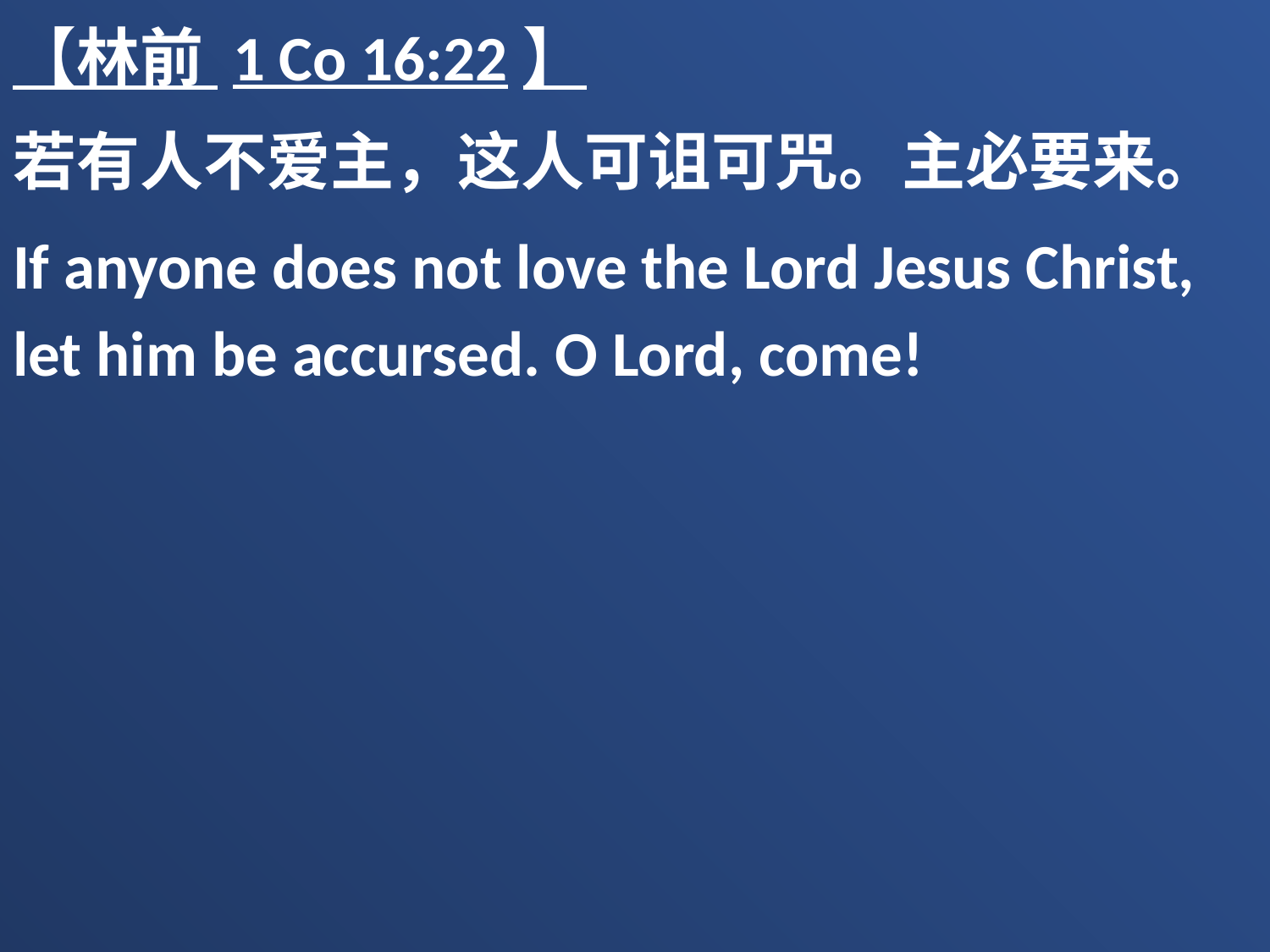

【林前 1 Co 16:22】
若有人不爱主，这人可诅可咒。主必要来。
If anyone does not love the Lord Jesus Christ, let him be accursed. O Lord, come!